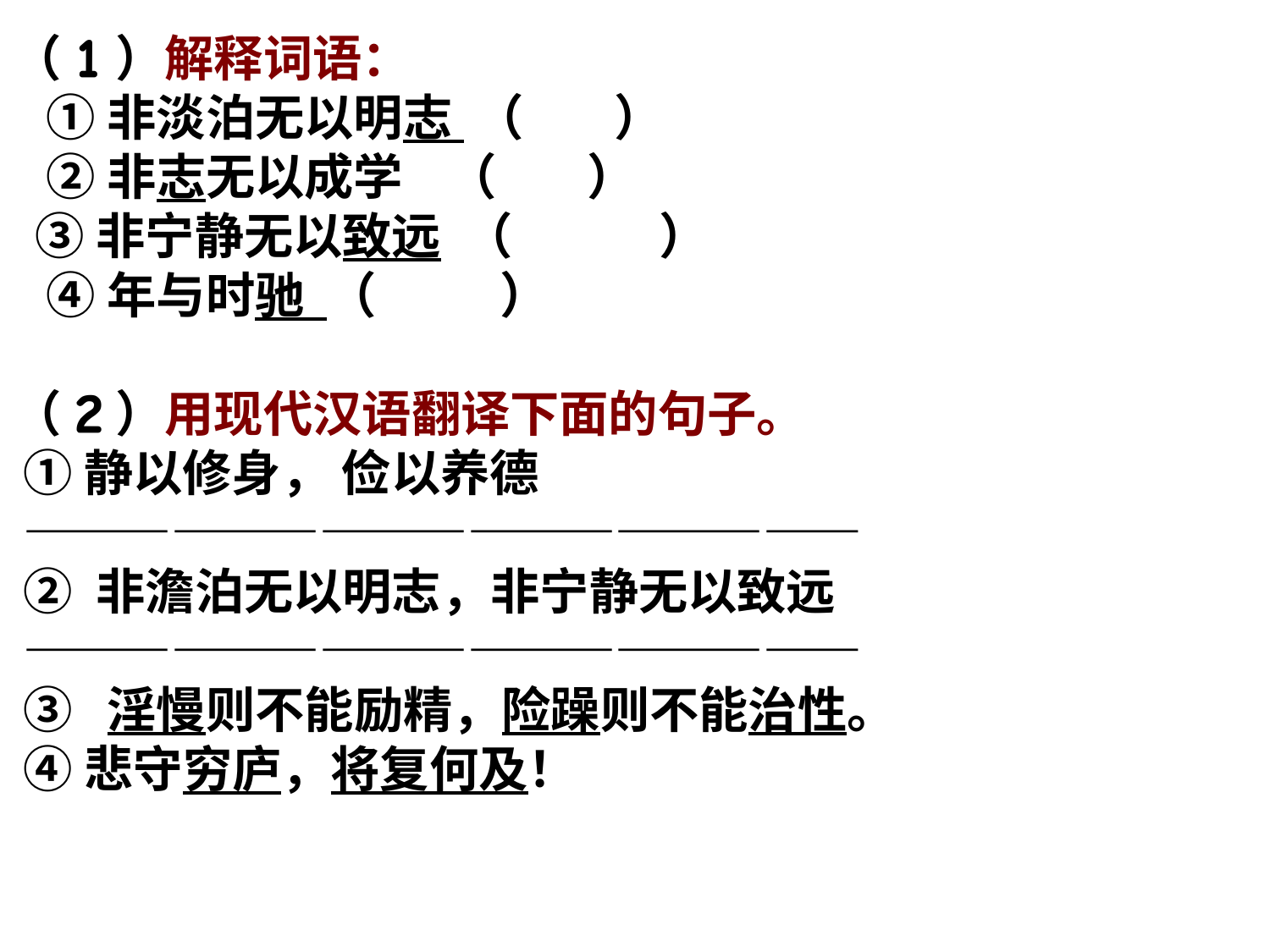

（1）解释词语：
   ①非淡泊无以明志  （        ）
   ②非志无以成学    （        ）
  ③非宁静无以致远  （             ）
   ④年与时驰  （           ）

（2）用现代汉语翻译下面的句子。
 ① 静以修身， 俭以养德
 —————————————————
 ② 非澹泊无以明志，非宁静无以致远
 —————————————————
 ③  淫慢则不能励精，险躁则不能治性。
 ④ 悲守穷庐，将复何及！